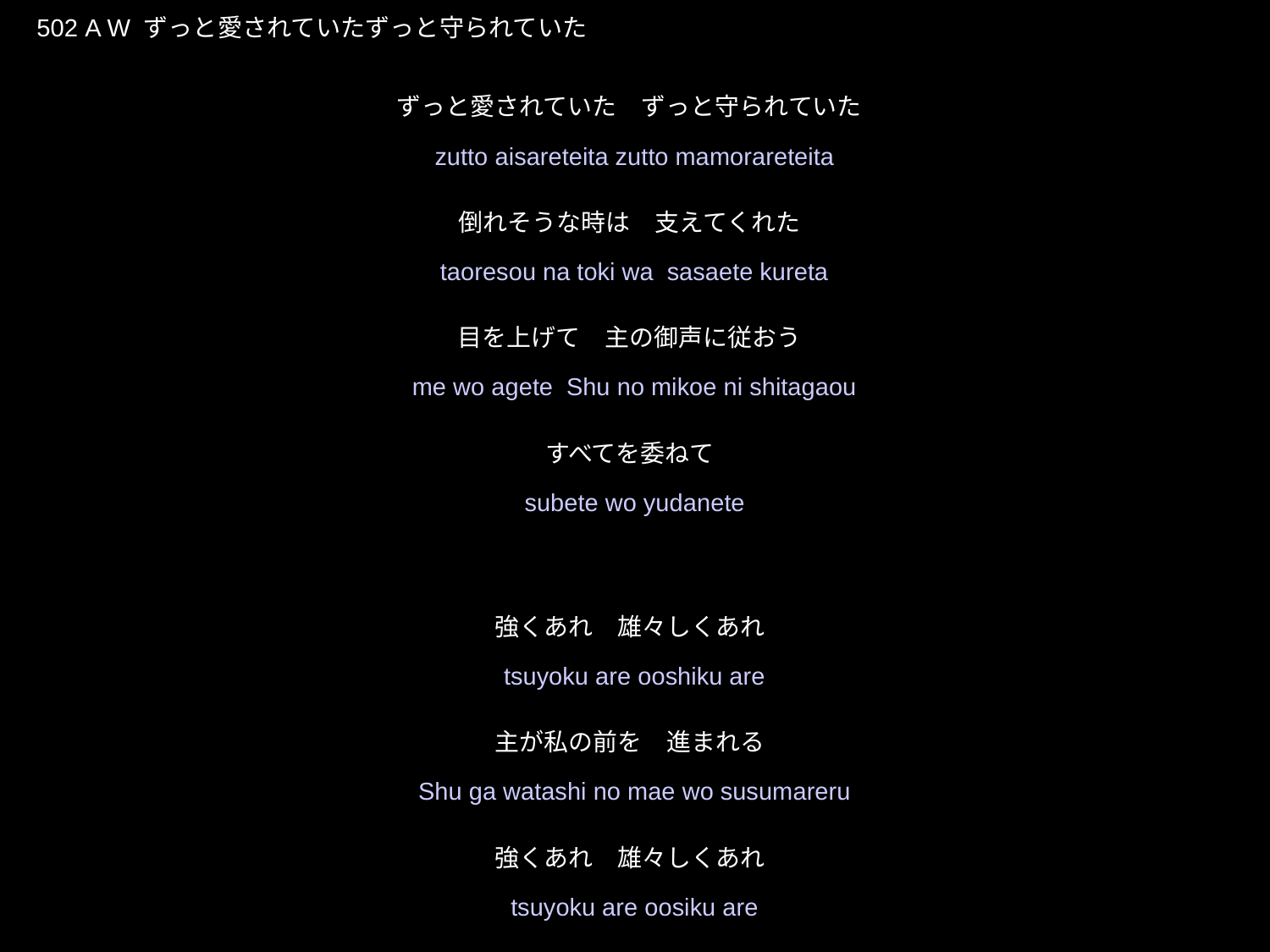

ずっとあいされてた
★W
502 A W ずっと愛されていたずっと守られていた
★
ずっと愛されていた　ずっと守られていた

倒れそうな時は　支えてくれた

目を上げて　主の御声に従おう

すべてを委ねて

強くあれ　雄々しくあれ

主が私の前を　進まれる

強くあれ　雄々しくあれ

主がいつも　私と共におられるから
zutto aisareteita zutto mamorareteita

taoresou na toki wa  sasaete kureta

me wo agete  Shu no mikoe ni shitagaou

subete wo yudanete

tsuyoku are ooshiku are

Shu ga watashi no mae wo susumareru

tsuyoku are oosiku are

Shu ga itsumo watashi to tomoni orareru kara